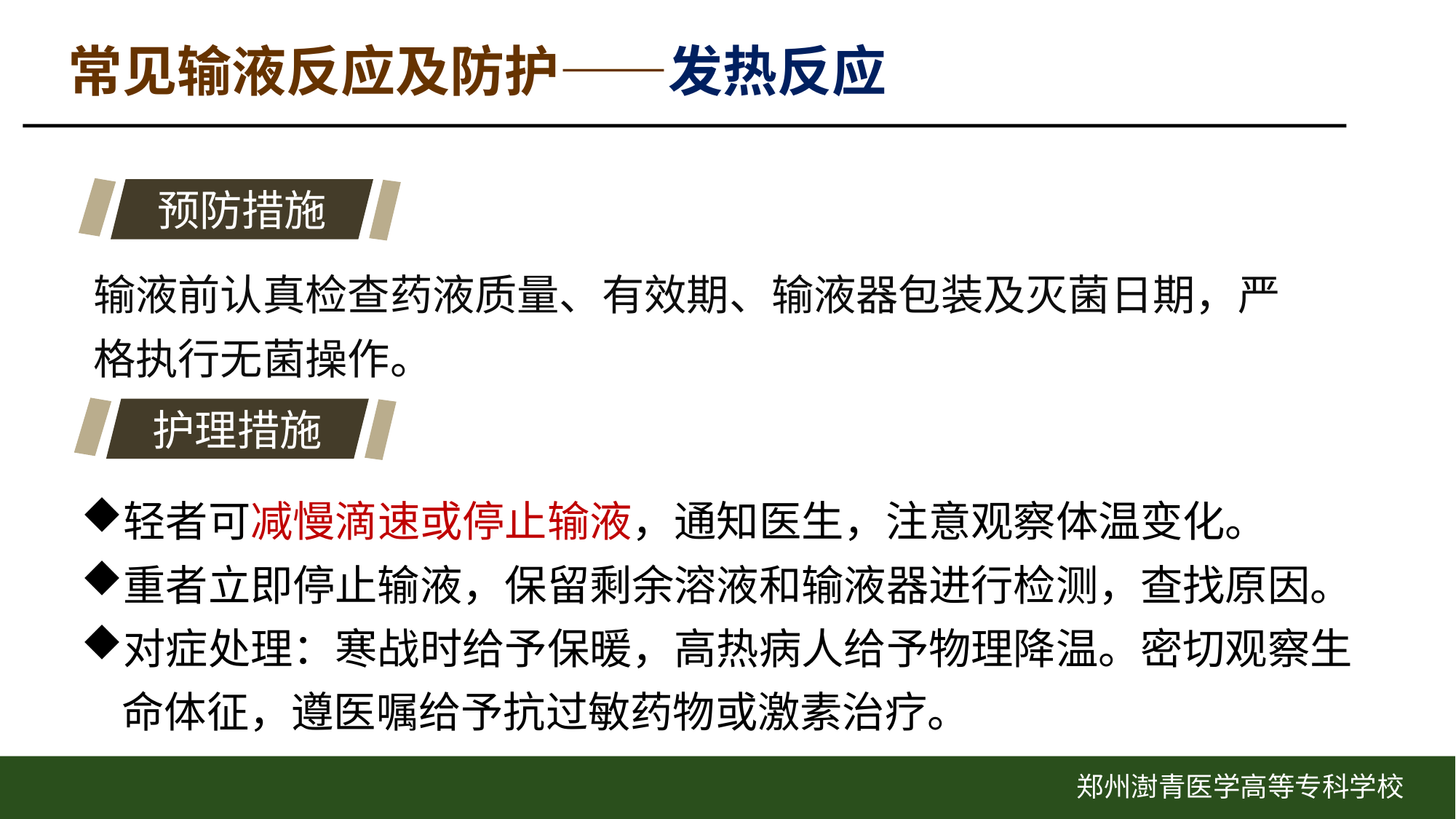

常见输液反应及防护——发热反应

预防措施

输液前认真检查药液质量、有效期、输液器包装及灭菌日期，严格执行无菌操作。

护理措施

轻者可减慢滴速或停止输液，通知医生，注意观察体温变化。
重者立即停止输液，保留剩余溶液和输液器进行检测，查找原因。
对症处理：寒战时给予保暖，高热病人给予物理降温。密切观察生命体征，遵医嘱给予抗过敏药物或激素治疗。
郑州澍青医学高等专科学校